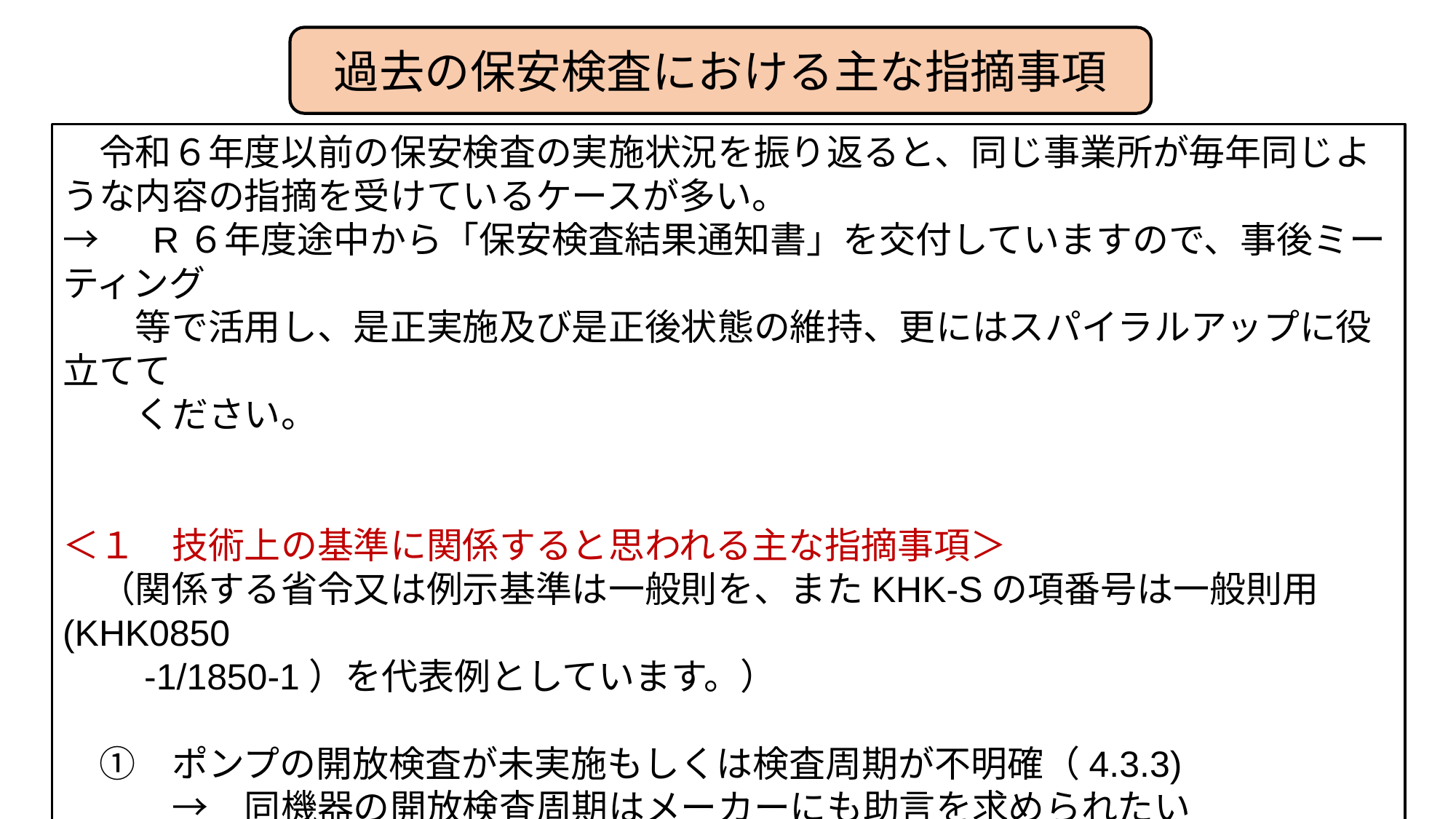

過去の保安検査における主な指摘事項
　令和６年度以前の保安検査の実施状況を振り返ると、同じ事業所が毎年同じような内容の指摘を受けているケースが多い。
→　R６年度途中から「保安検査結果通知書」を交付していますので、事後ミーティング
　　等で活用し、是正実施及び是正後状態の維持、更にはスパイラルアップに役立てて
　　ください。

＜１　技術上の基準に関係すると思われる主な指摘事項＞
　（関係する省令又は例示基準は一般則を、またKHK-Sの項番号は一般則用(KHK0850
　　-1/1850-1）を代表例としています。）

　①　ポンプの開放検査が未実施もしくは検査周期が不明確（4.3.3)
　　　→　同機器の開放検査周期はメーカーにも助言を求められたい

　②　配管類の肉厚測定が未実施(4.3.1)
　　　→　強度確認は配管系も必要（圧力容器のみではない）